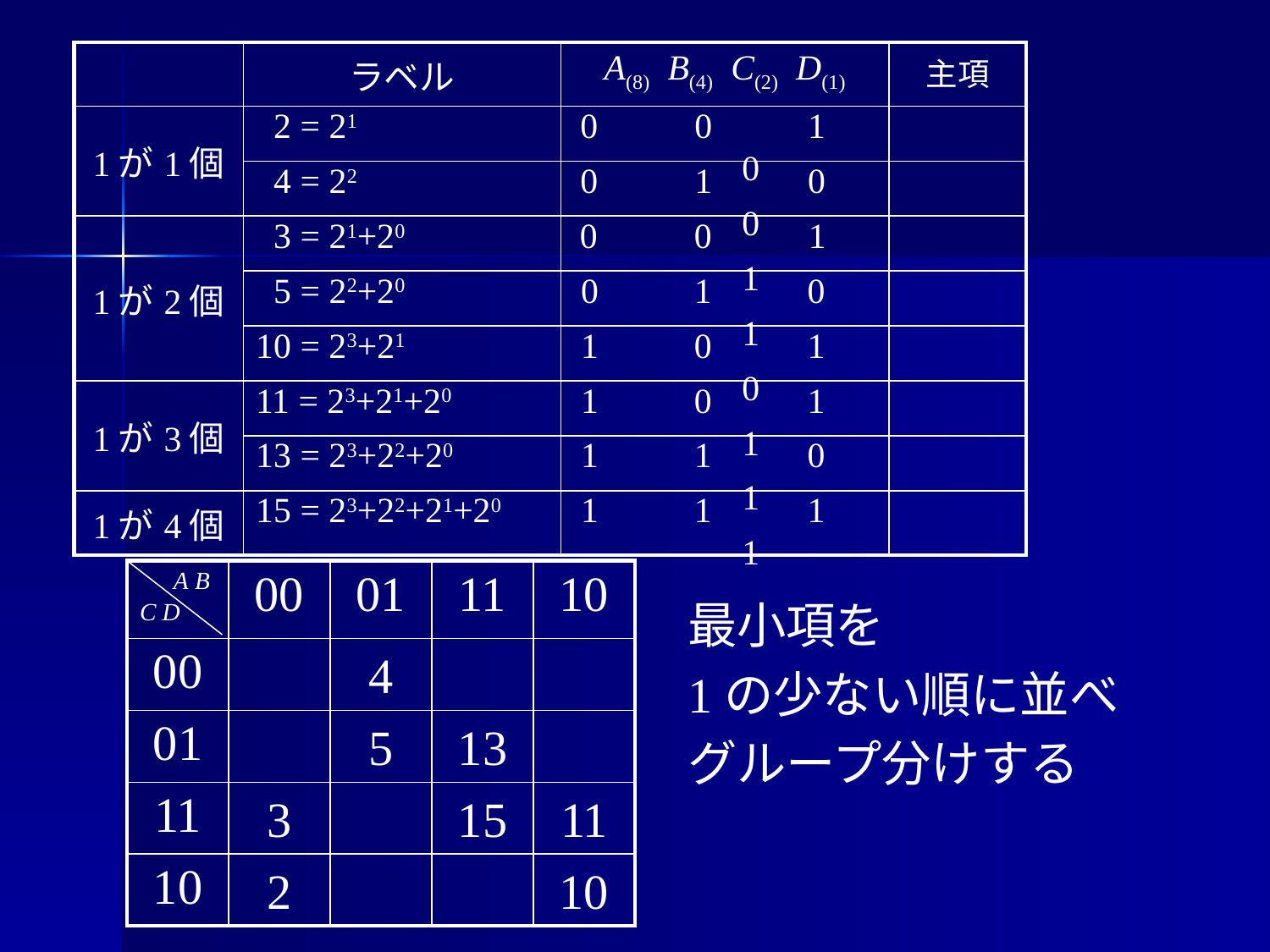

|  | ラベル | A(8) B(4) C(2) D(1) | 主項 |
| --- | --- | --- | --- |
| 1が1個 |  |  |  |
|  |  |  |  |
| 1が2個 |  |  |  |
|  |  |  |  |
|  |  |  |  |
| 1が3個 |  |  |  |
|  |  |  |  |
| 1が4個 |  |  |  |
  2 = 21
2
0 　　0　　 1　　 0
  4 = 22
4
0 　　1　　 0　　 0
  3 = 21+20
0 　　0 　　1　　 1
3
  5 = 22+20
0　　 1　　 0　　 1
5
10 = 23+21
1　　 0　　 1　　 0
10
11 = 23+21+20
1　　 0　　 1　　 1
11
13 = 23+22+20
1　　 1　　 0　　 1
13
15 = 23+22+21+20
1　　 1　　 1　　 1
15
| A B C D | 00 | 01 | 11 | 10 |
| --- | --- | --- | --- | --- |
| 00 |  |  |  |  |
| 01 |  |  |  |  |
| 11 |  |  |  |  |
| 10 |  |  |  |  |

最小項を
1の少ない順に並べ
グループ分けする